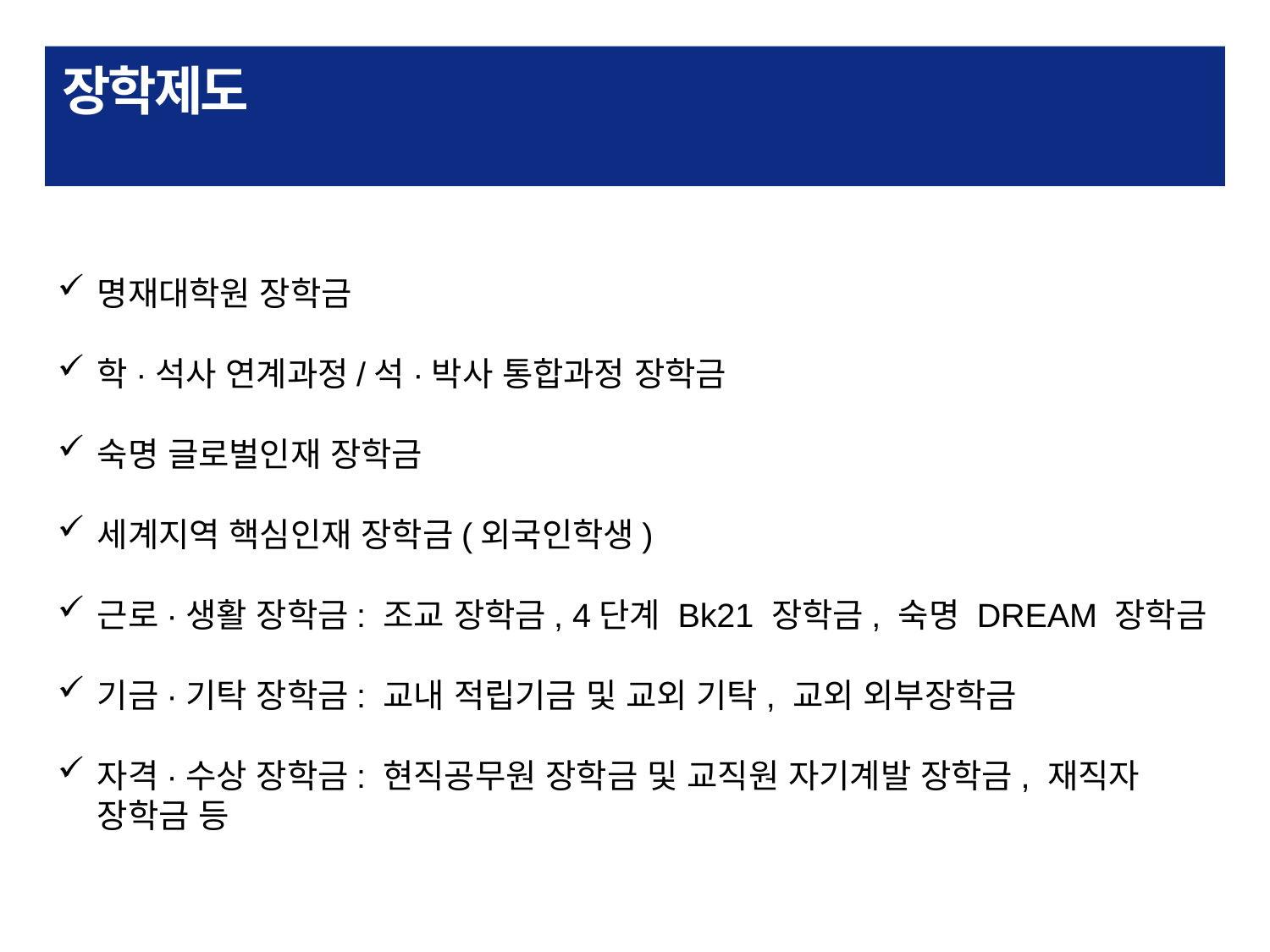

# 장학제도
명재대학원 장학금

학·석사 연계과정/석·박사 통합과정 장학금

숙명 글로벌인재 장학금

세계지역 핵심인재 장학금(외국인학생)

근로·생활 장학금: 조교 장학금, 4단계 Bk21 장학금, 숙명 DREAM 장학금

기금·기탁 장학금: 교내 적립기금 및 교외 기탁, 교외 외부장학금

자격·수상 장학금: 현직공무원 장학금 및 교직원 자기계발 장학금, 재직자 장학금 등